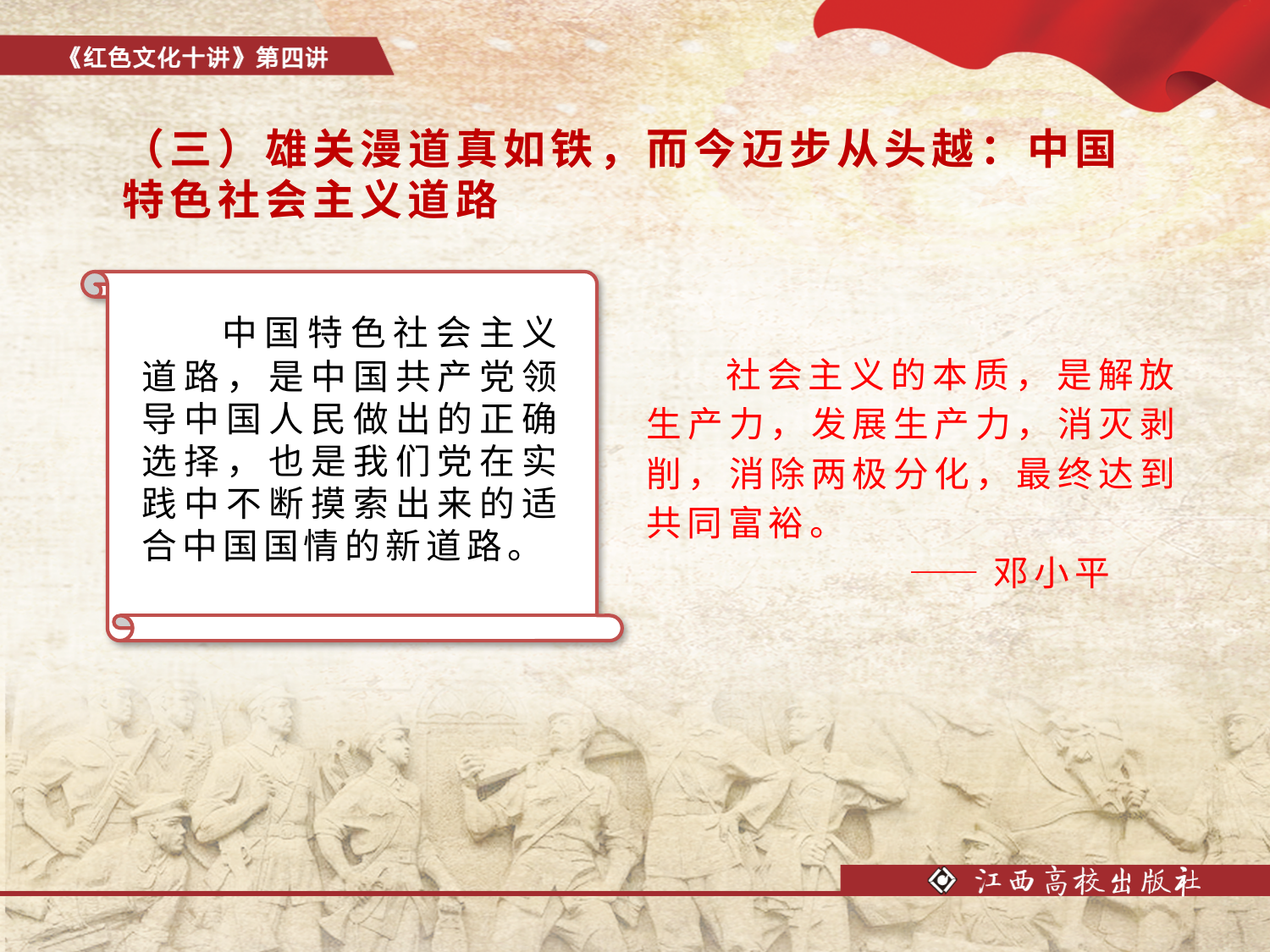

（三）雄关漫道真如铁，而今迈步从头越：中国特色社会主义道路

    中国特色社会主义道路，是中国共产党领导中国人民做出的正确选择，也是我们党在实践中不断摸索出来的适合中国国情的新道路。

     社会主义的本质，是解放生产力，发展生产力，消灭剥削，消除两极分化，最终达到共同富裕。
                    ——邓小平